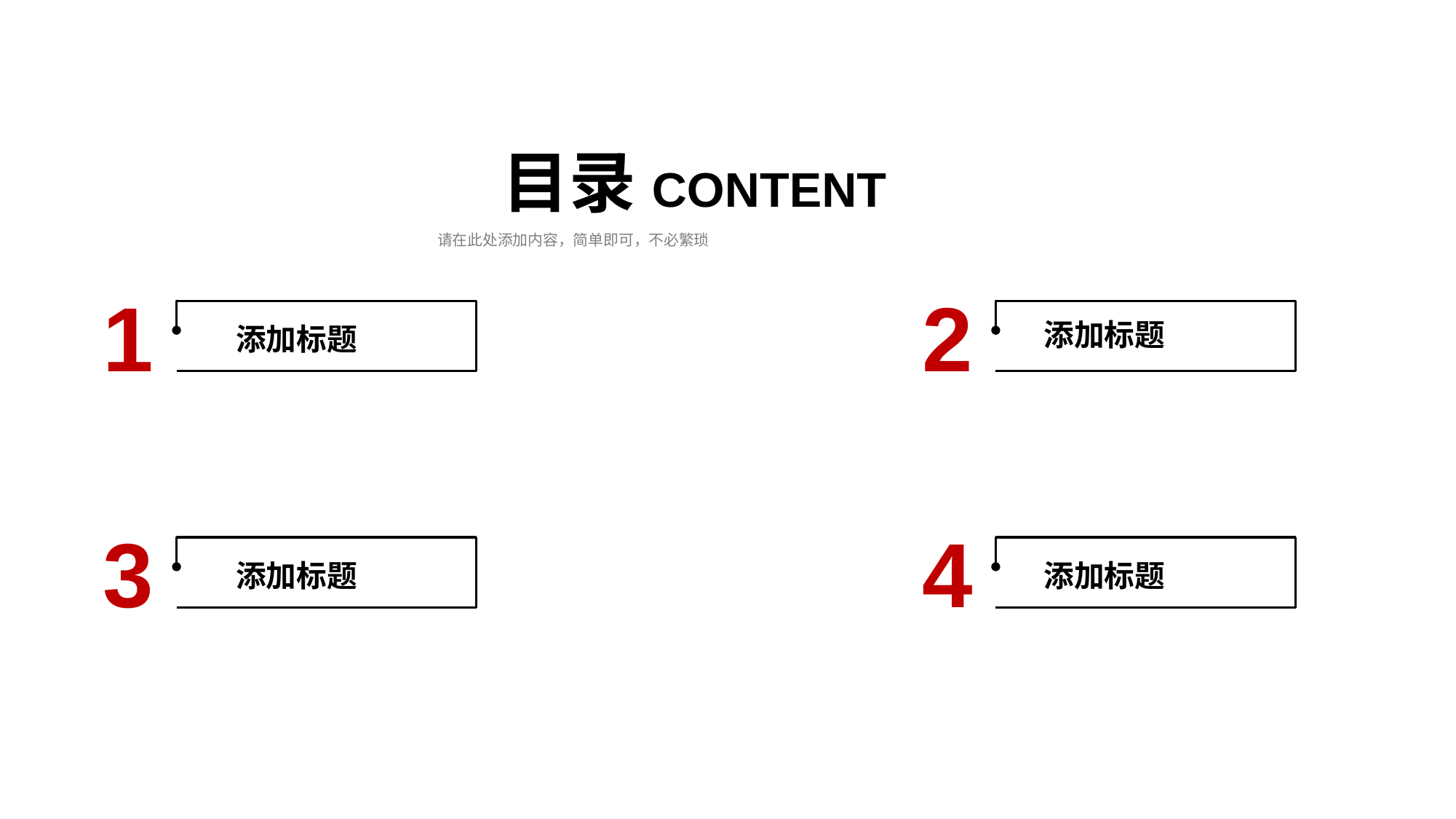

目录CONTENT
请在此处添加内容，简单即可，不必繁琐
1
添加标题
2
添加标题
4
3
添加标题
添加标题